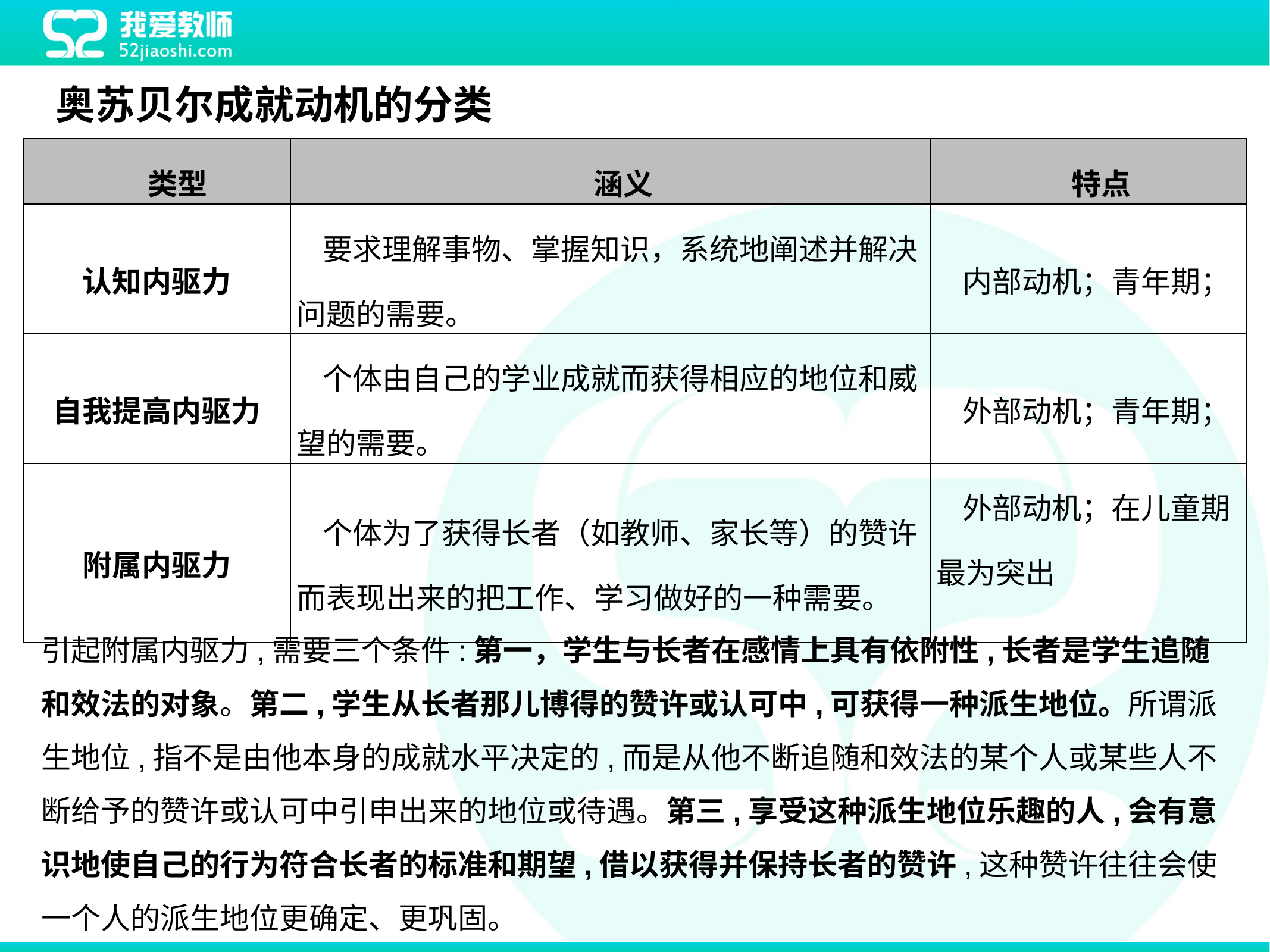

奥苏贝尔成就动机的分类
| 类型 | 涵义 | 特点 |
| --- | --- | --- |
| 认知内驱力 | 要求理解事物、掌握知识，系统地阐述并解决问题的需要。 | 内部动机；青年期； |
| 自我提高内驱力 | 个体由自己的学业成就而获得相应的地位和威望的需要。 | 外部动机；青年期； |
| 附属内驱力 | 个体为了获得长者（如教师、家长等）的赞许而表现出来的把工作、学习做好的一种需要。 | 外部动机；在儿童期最为突出 |
引起附属内驱力,需要三个条件:第一，学生与长者在感情上具有依附性,长者是学生追随和效法的对象。第二,学生从长者那儿博得的赞许或认可中,可获得一种派生地位。所谓派生地位,指不是由他本身的成就水平决定的,而是从他不断追随和效法的某个人或某些人不断给予的赞许或认可中引申出来的地位或待遇。第三,享受这种派生地位乐趣的人,会有意识地使自己的行为符合长者的标准和期望,借以获得并保持长者的赞许,这种赞许往往会使一个人的派生地位更确定、更巩固。